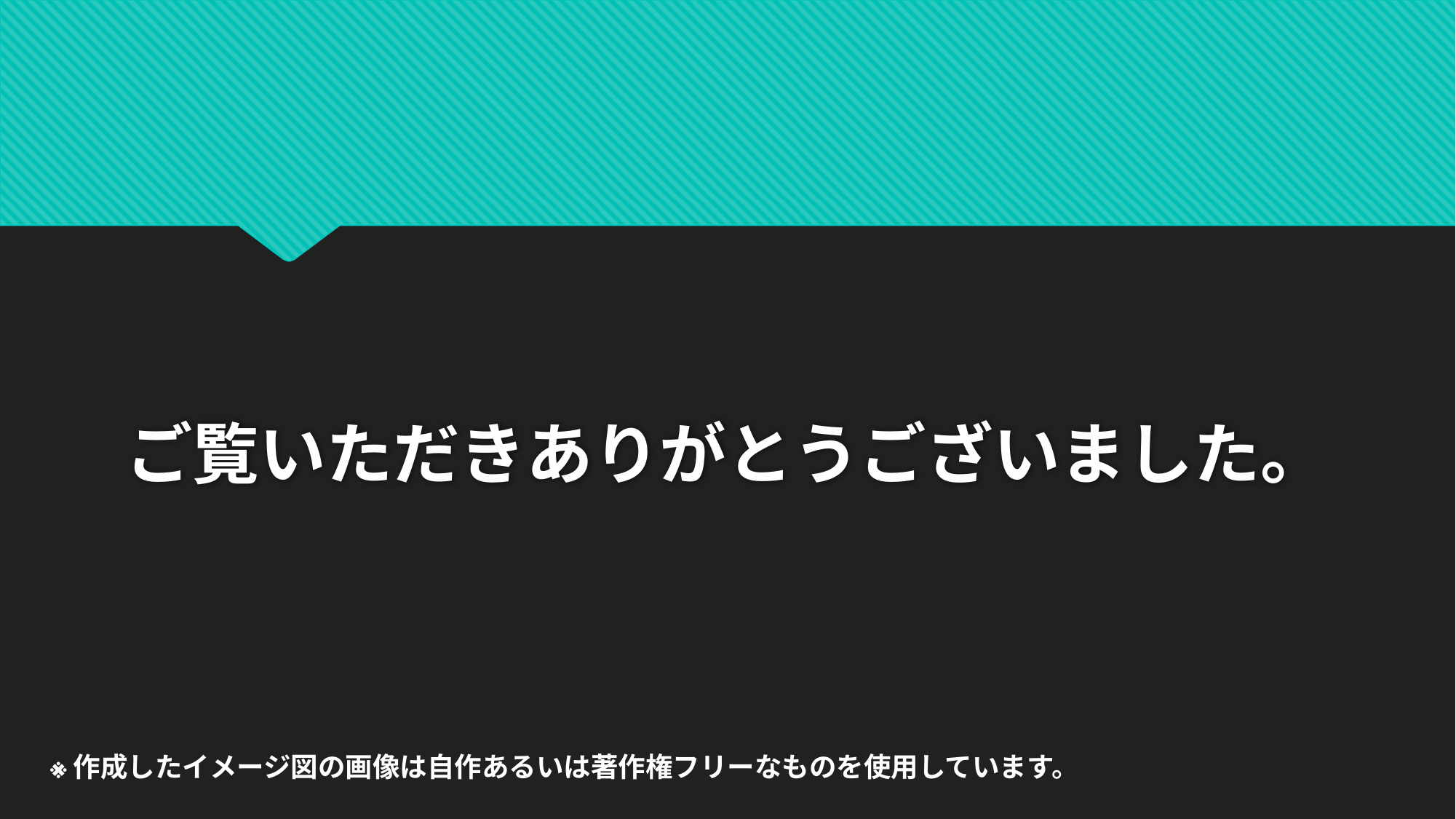

# ご覧いただきありがとうございました。
※作成したイメージ図の画像は自作あるいは著作権フリーなものを使用しています。